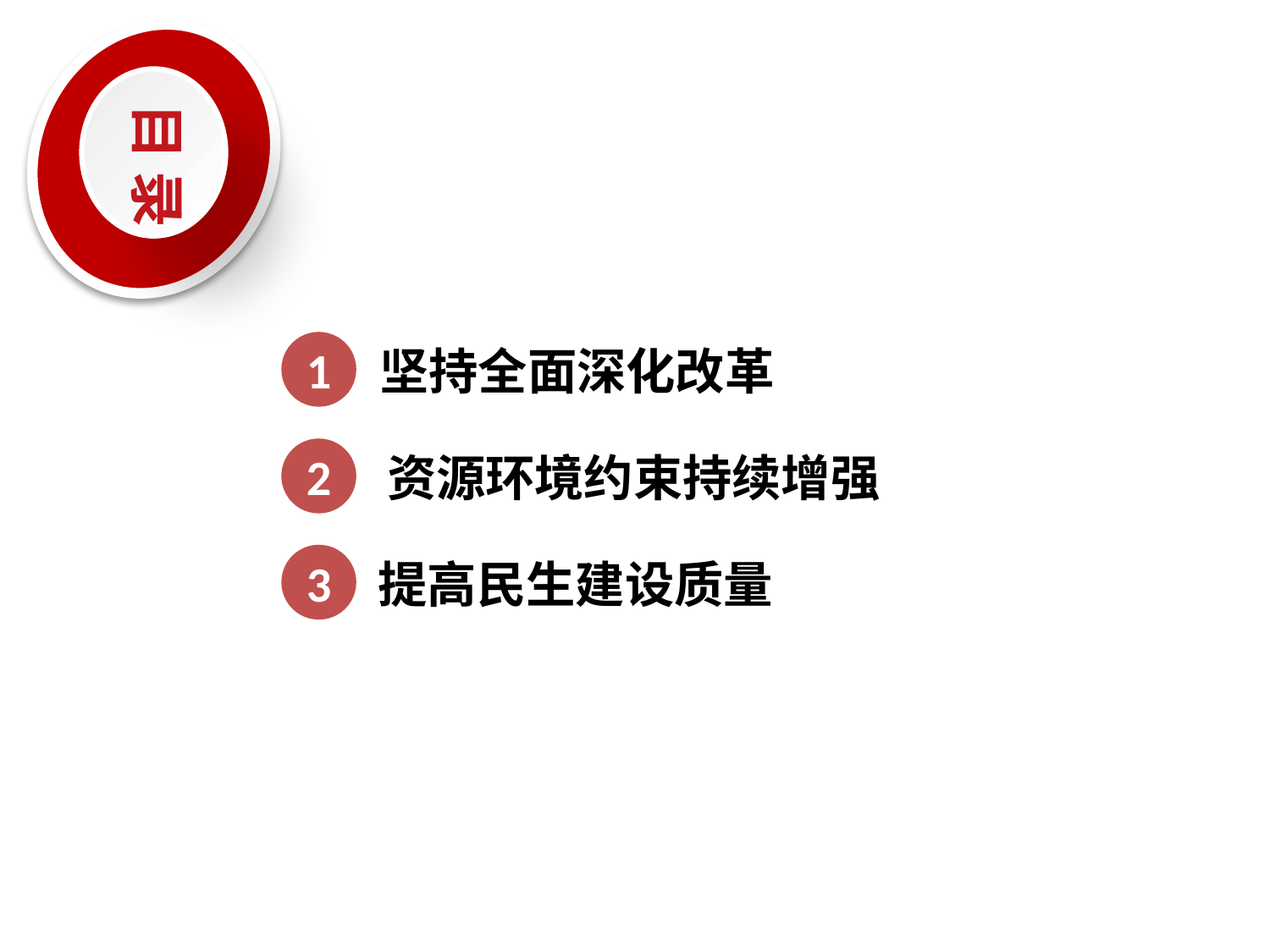

目录
1
坚持全面深化改革
2
资源环境约束持续增强
3
提高民生建设质量